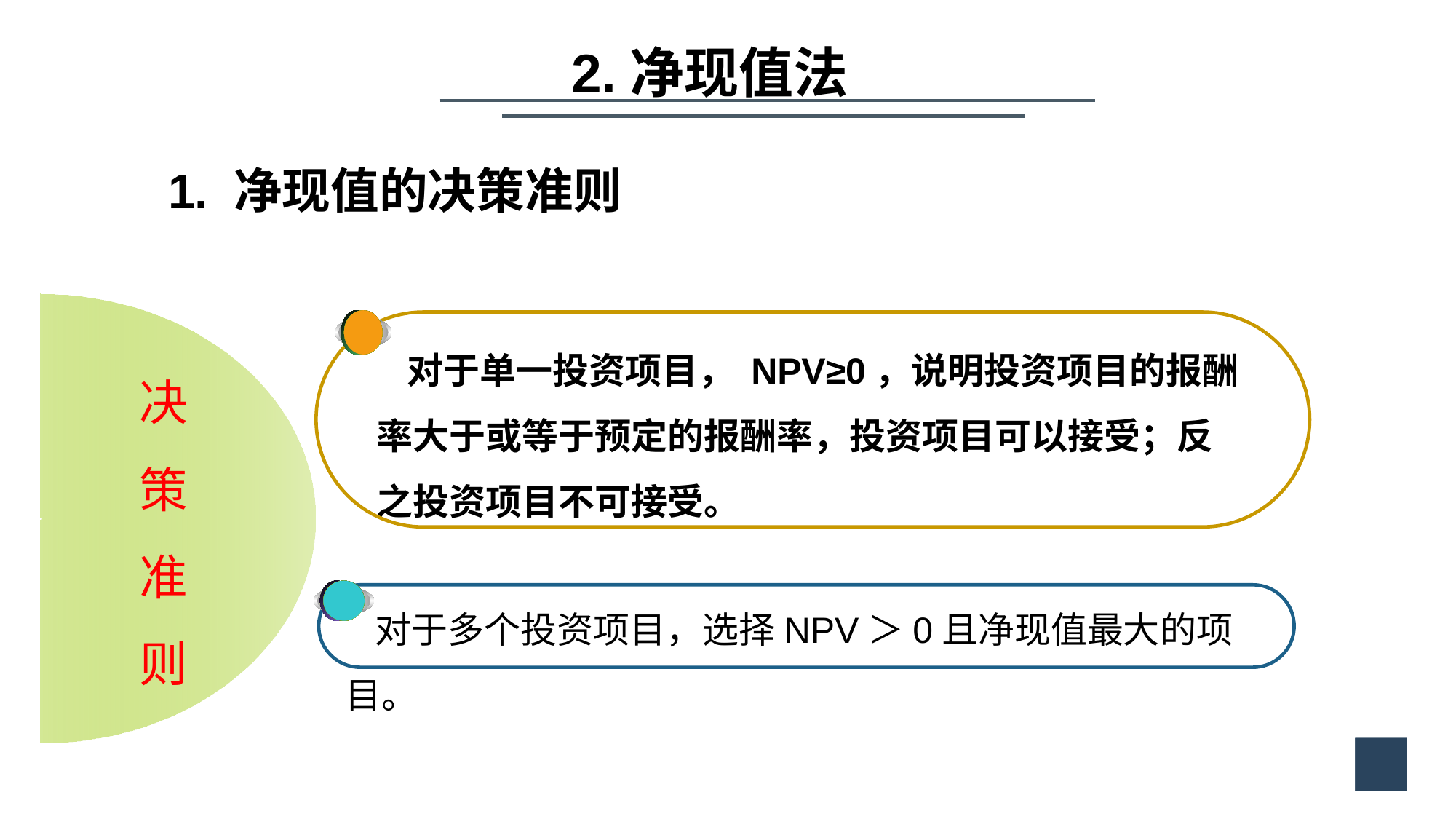

2.净现值法
1. 净现值的决策准则

决
策
准
则

对于单一投资项目， NPV≥0，说明投资项目的报酬率大于或等于预定的报酬率，投资项目可以接受；反之投资项目不可接受。
对于多个投资项目，选择NPV＞0且净现值最大的项目。

73